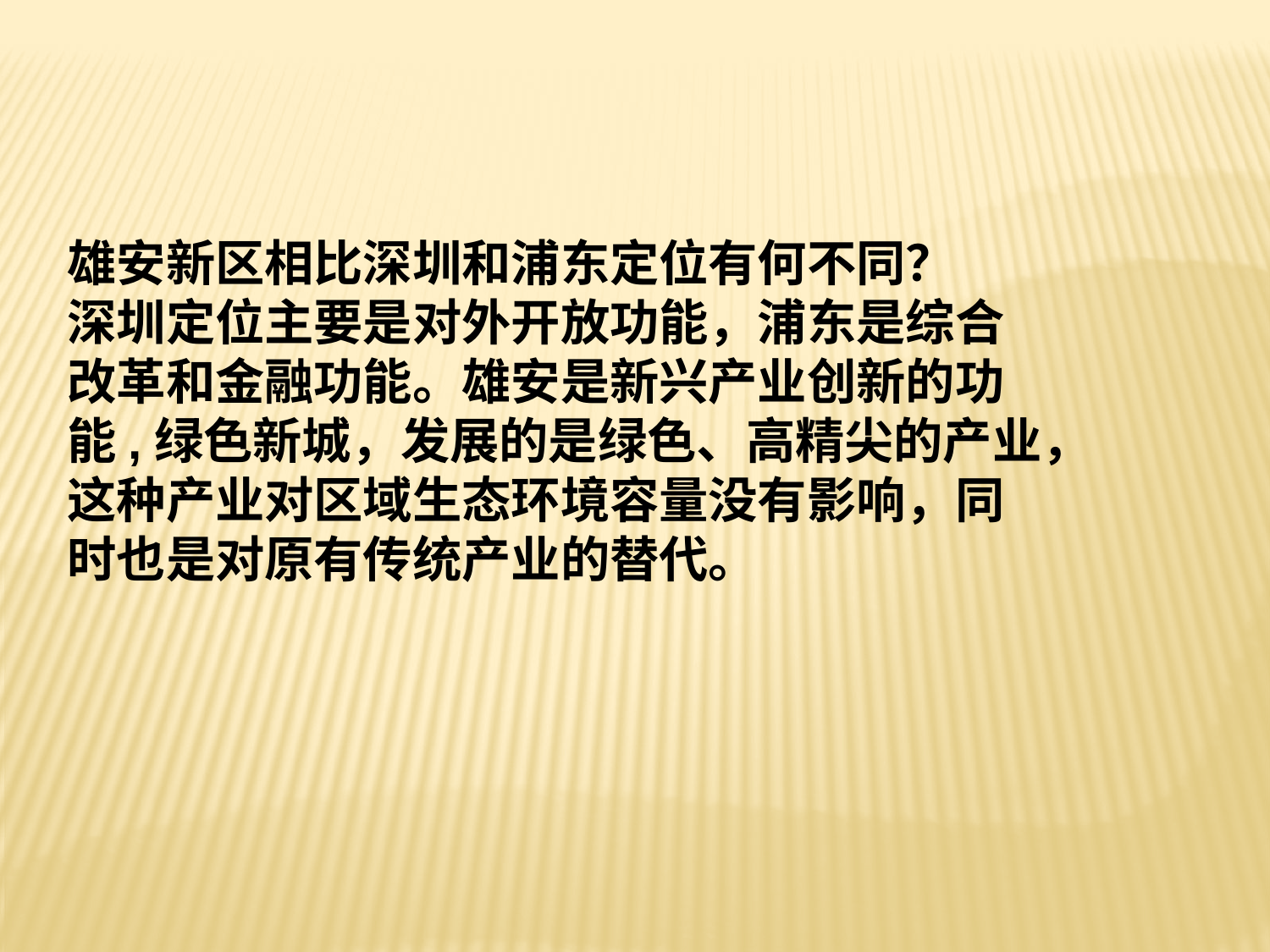

雄安新区相比深圳和浦东定位有何不同？
深圳定位主要是对外开放功能，浦东是综合改革和金融功能。雄安是新兴产业创新的功能,绿色新城，发展的是绿色、高精尖的产业，这种产业对区域生态环境容量没有影响，同时也是对原有传统产业的替代。